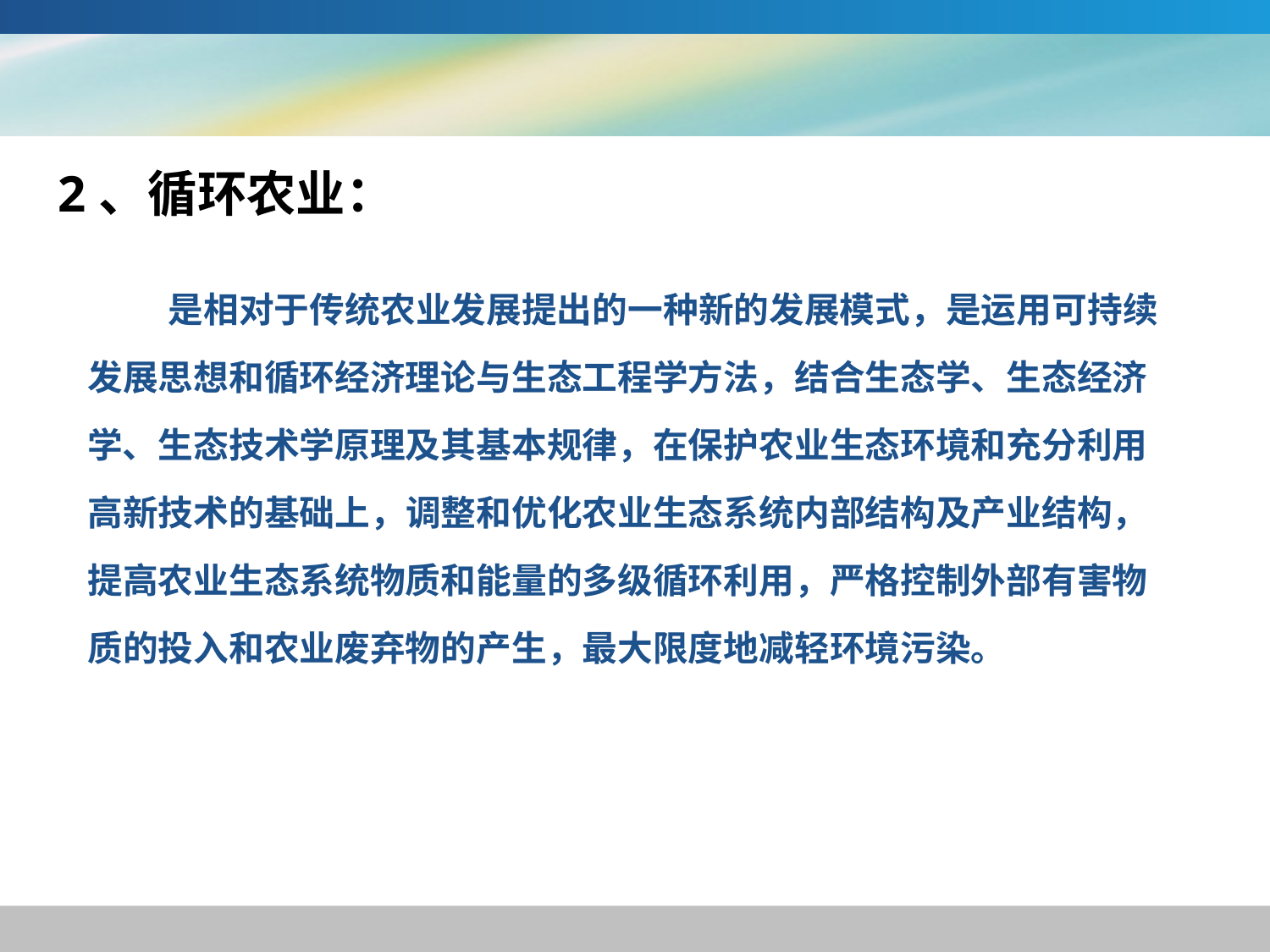

# 2、循环农业：
         是相对于传统农业发展提出的一种新的发展模式，是运用可持续发展思想和循环经济理论与生态工程学方法，结合生态学、生态经济学、生态技术学原理及其基本规律，在保护农业生态环境和充分利用高新技术的基础上，调整和优化农业生态系统内部结构及产业结构，提高农业生态系统物质和能量的多级循环利用，严格控制外部有害物质的投入和农业废弃物的产生，最大限度地减轻环境污染。